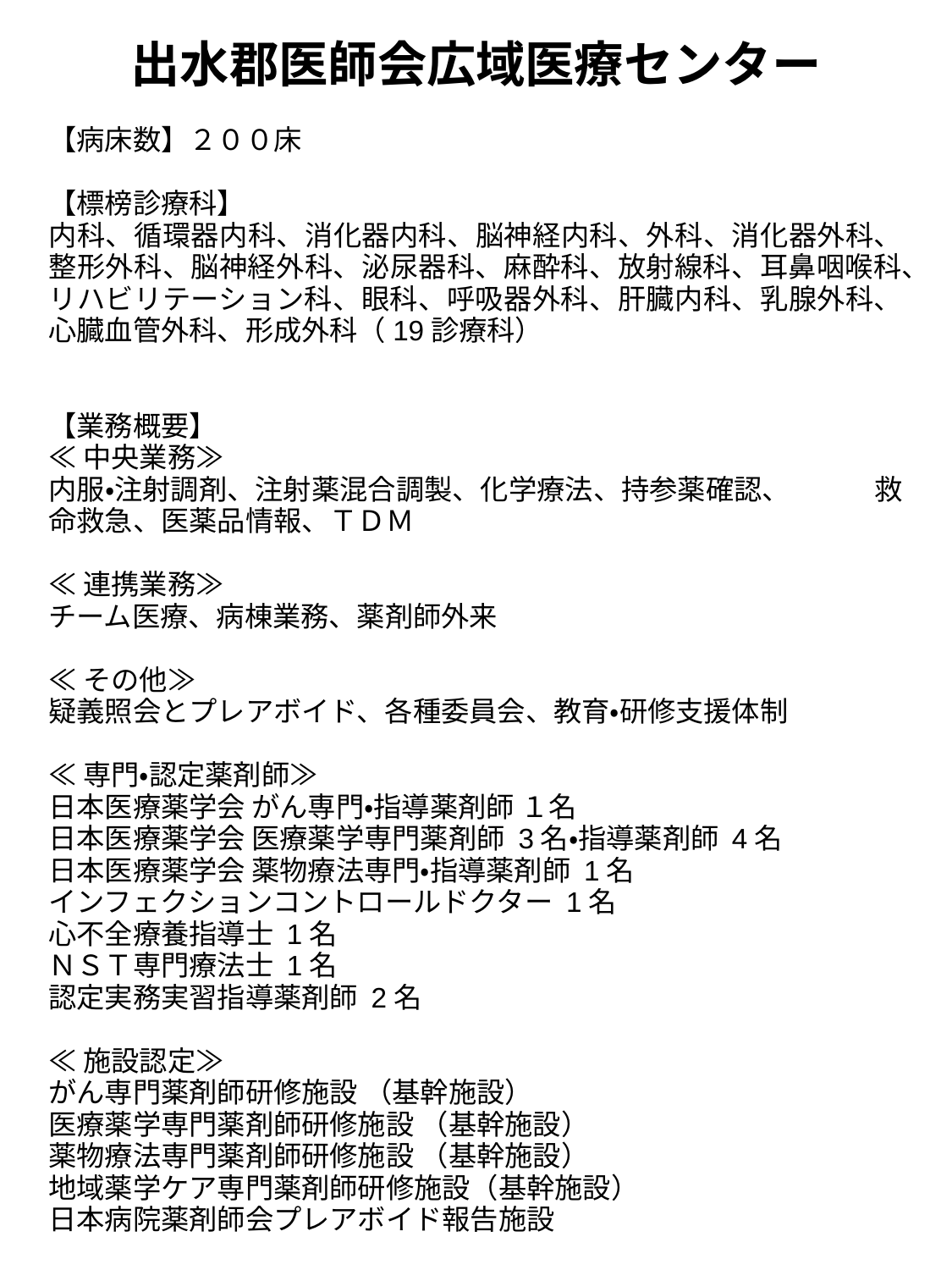

出水郡医師会広域医療センター

【病床数】２００床

【標榜診療科】
内科、循環器内科、消化器内科、脳神経内科、外科、消化器外科、整形外科、脳神経外科、泌尿器科、麻酔科、放射線科、耳鼻咽喉科、リハビリテーション科、眼科、呼吸器外科、肝臓内科、乳腺外科、心臓血管外科、形成外科（19診療科）

【業務概要】
≪中央業務≫
内服・注射調剤、注射薬混合調製、化学療法、持参薬確認、　　　救命救急、医薬品情報、ＴＤＭ

≪連携業務≫
チーム医療、病棟業務、薬剤師外来

≪その他≫
疑義照会とプレアボイド、各種委員会、教育・研修支援体制

≪専門・認定薬剤師≫
日本医療薬学会 がん専門・指導薬剤師 １名
日本医療薬学会 医療薬学専門薬剤師 3名・指導薬剤師 4名
日本医療薬学会 薬物療法専門・指導薬剤師 1名
インフェクションコントロールドクター 1名
心不全療養指導士 1名
ＮＳＴ専門療法士 1名
認定実務実習指導薬剤師 2名

≪施設認定≫
がん専門薬剤師研修施設 （基幹施設）
医療薬学専門薬剤師研修施設 （基幹施設）
薬物療法専門薬剤師研修施設 （基幹施設）
地域薬学ケア専門薬剤師研修施設（基幹施設）
日本病院薬剤師会プレアボイド報告施設